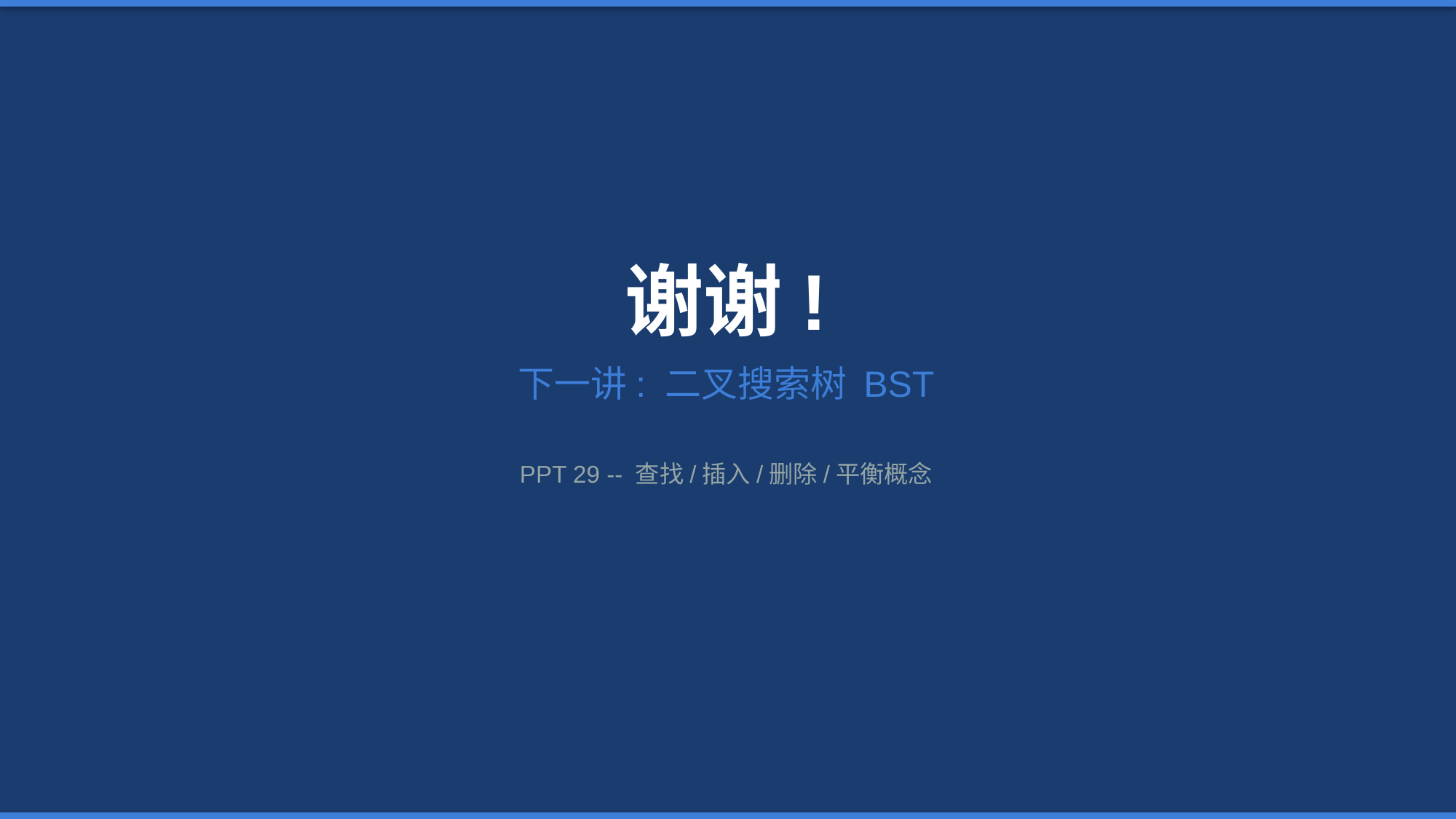

谢谢!
下一讲: 二叉搜索树 BST
PPT 29 -- 查找/插入/删除/平衡概念